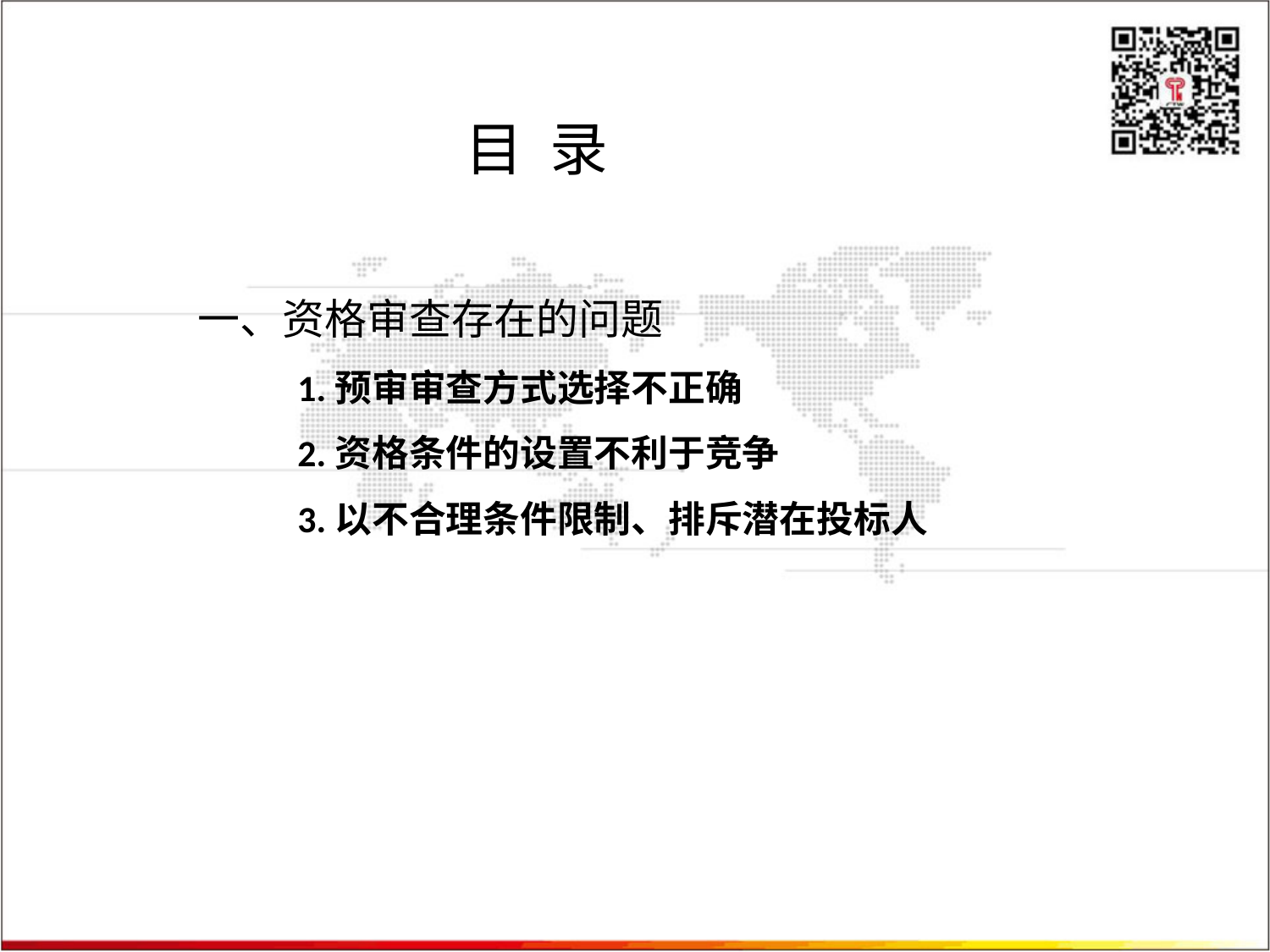

目  录
一、资格审查存在的问题
1.预审审查方式选择不正确
2.资格条件的设置不利于竞争
3.以不合理条件限制、排斥潜在投标人